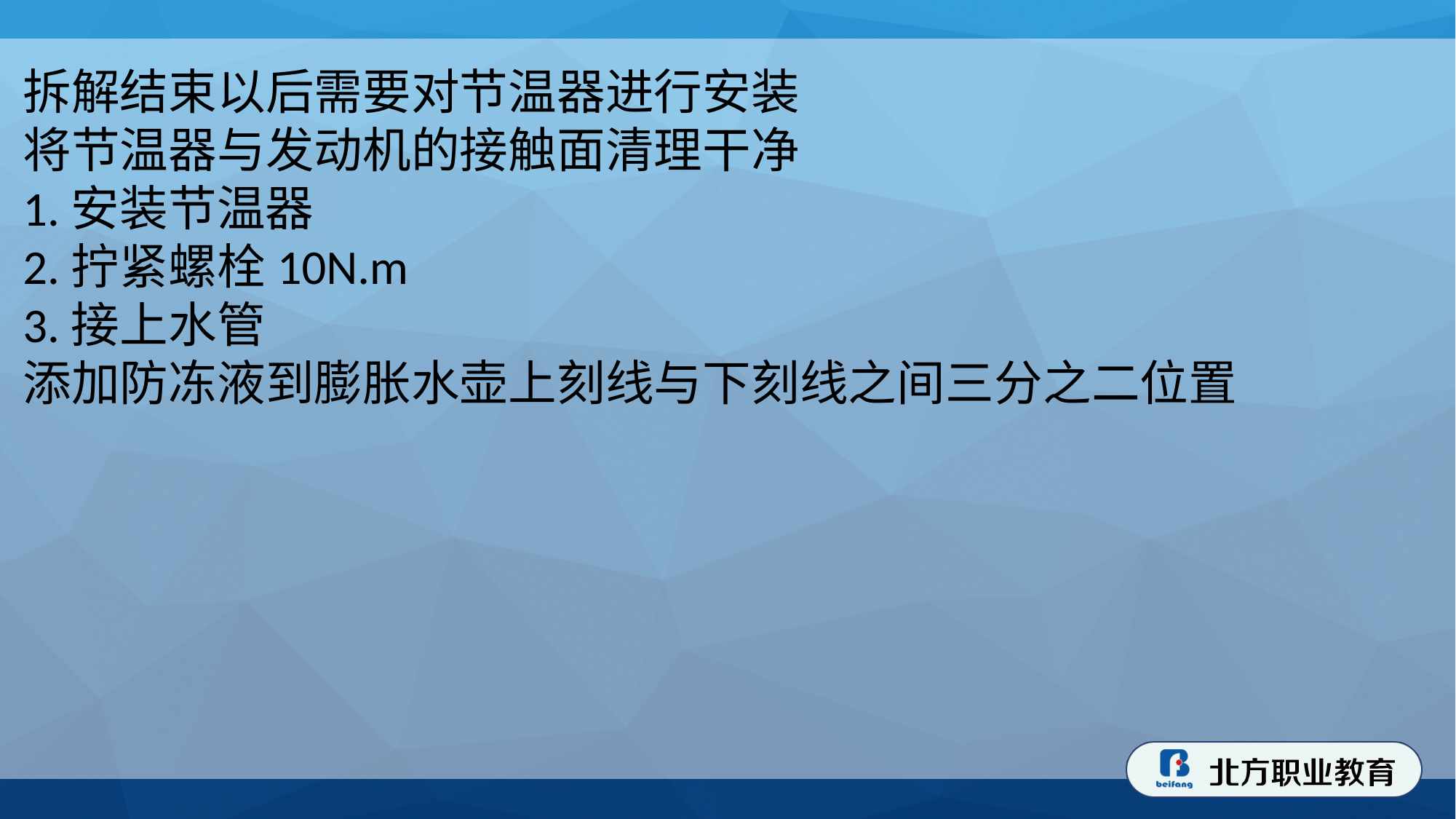

拆解结束以后需要对节温器进行安装
将节温器与发动机的接触面清理干净
1.安装节温器
2.拧紧螺栓10N.m
3.接上水管
添加防冻液到膨胀水壶上刻线与下刻线之间三分之二位置